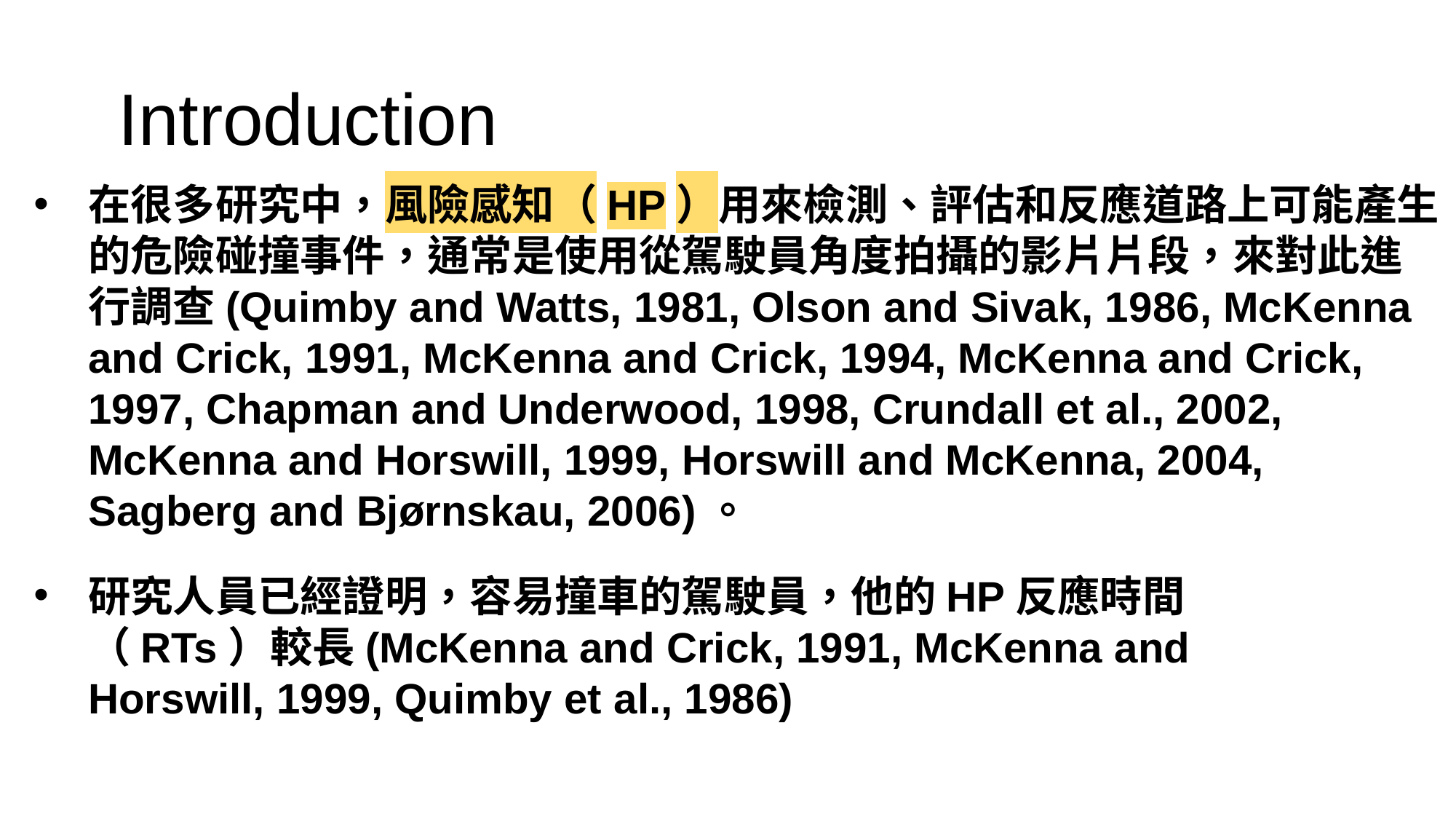

Introduction
在很多研究中，風險感知（HP）用來檢測、評估和反應道路上可能產生的危險碰撞事件，通常是使用從駕駛員角度拍攝的影片片段，來對此進行調查(Quimby and Watts, 1981, Olson and Sivak, 1986, McKenna and Crick, 1991, McKenna and Crick, 1994, McKenna and Crick, 1997, Chapman and Underwood, 1998, Crundall et al., 2002, McKenna and Horswill, 1999, Horswill and McKenna, 2004, Sagberg and Bjørnskau, 2006)。
研究人員已經證明，容易撞車的駕駛員，他的HP反應時間（RTs）較長(McKenna and Crick, 1991, McKenna and Horswill, 1999, Quimby et al., 1986)